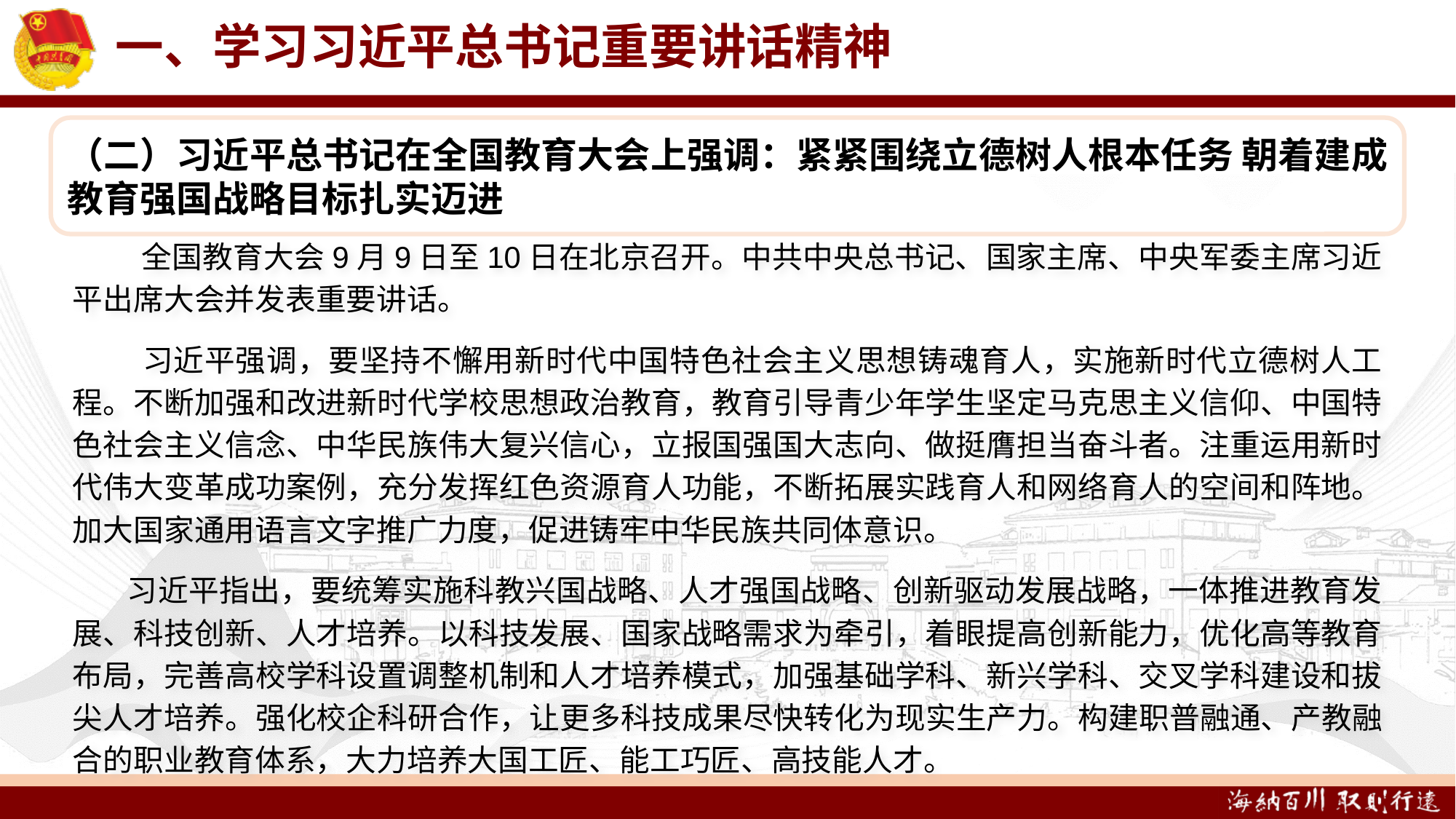

一、学习习近平总书记重要讲话精神
（二）习近平总书记在全国教育大会上强调：紧紧围绕立德树人根本任务 朝着建成教育强国战略目标扎实迈进
 全国教育大会9月9日至10日在北京召开。中共中央总书记、国家主席、中央军委主席习近平出席大会并发表重要讲话。
 习近平强调，要坚持不懈用新时代中国特色社会主义思想铸魂育人，实施新时代立德树人工程。不断加强和改进新时代学校思想政治教育，教育引导青少年学生坚定马克思主义信仰、中国特色社会主义信念、中华民族伟大复兴信心，立报国强国大志向、做挺膺担当奋斗者。注重运用新时代伟大变革成功案例，充分发挥红色资源育人功能，不断拓展实践育人和网络育人的空间和阵地。加大国家通用语言文字推广力度，促进铸牢中华民族共同体意识。
习近平指出，要统筹实施科教兴国战略、人才强国战略、创新驱动发展战略，一体推进教育发展、科技创新、人才培养。以科技发展、国家战略需求为牵引，着眼提高创新能力，优化高等教育布局，完善高校学科设置调整机制和人才培养模式，加强基础学科、新兴学科、交叉学科建设和拔尖人才培养。强化校企科研合作，让更多科技成果尽快转化为现实生产力。构建职普融通、产教融合的职业教育体系，大力培养大国工匠、能工巧匠、高技能人才。